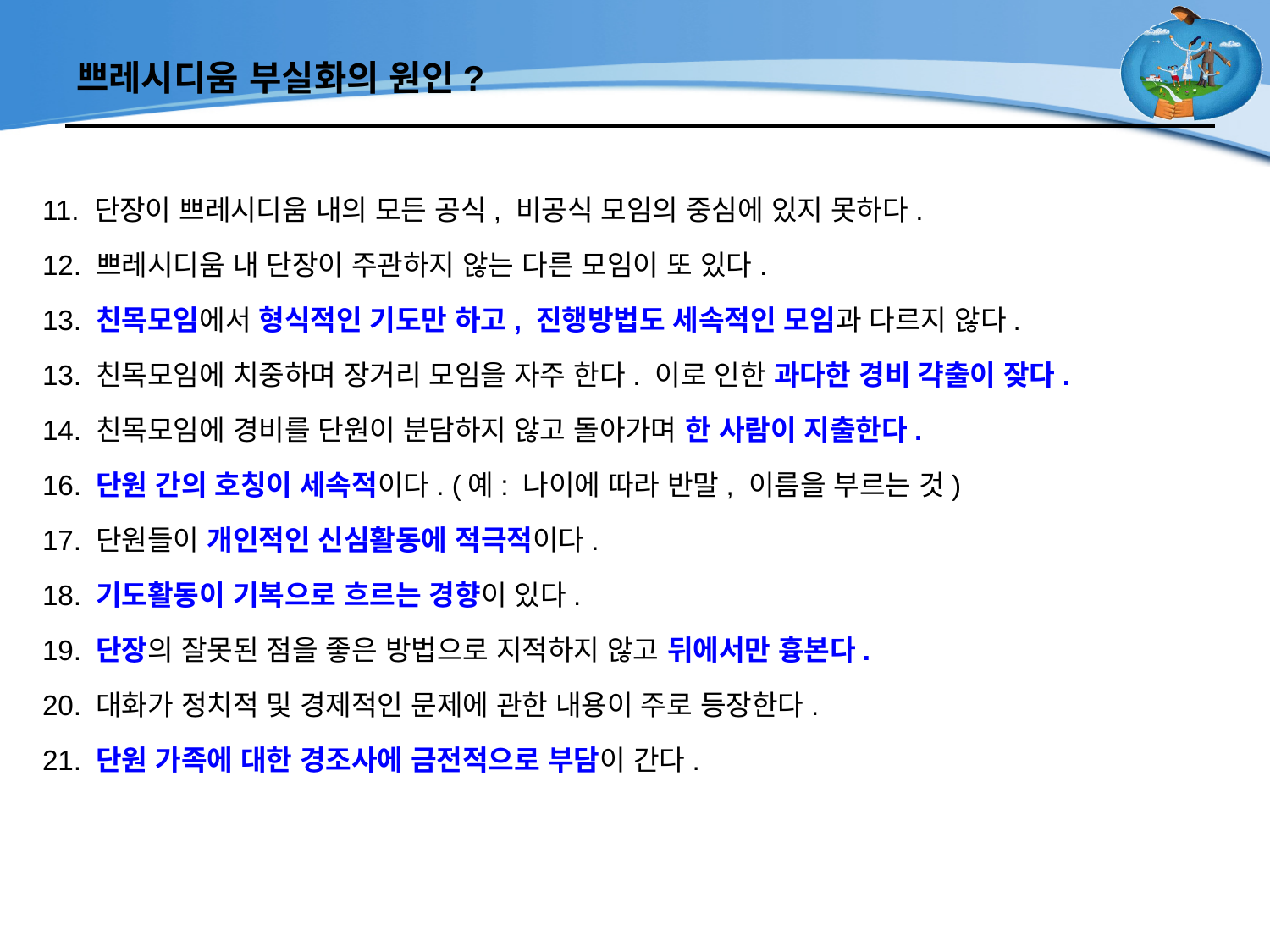

# 쁘레시디움 부실화의 원인?
11. 단장이 쁘레시디움 내의 모든 공식, 비공식 모임의 중심에 있지 못하다.
12. 쁘레시디움 내 단장이 주관하지 않는 다른 모임이 또 있다.
13. 친목모임에서 형식적인 기도만 하고, 진행방법도 세속적인 모임과 다르지 않다.
13. 친목모임에 치중하며 장거리 모임을 자주 한다. 이로 인한 과다한 경비 갹출이 잦다.
14. 친목모임에 경비를 단원이 분담하지 않고 돌아가며 한 사람이 지출한다.
16. 단원 간의 호칭이 세속적이다. (예: 나이에 따라 반말, 이름을 부르는 것)
17. 단원들이 개인적인 신심활동에 적극적이다.
18. 기도활동이 기복으로 흐르는 경향이 있다.
19. 단장의 잘못된 점을 좋은 방법으로 지적하지 않고 뒤에서만 흉본다.
20. 대화가 정치적 및 경제적인 문제에 관한 내용이 주로 등장한다.
21. 단원 가족에 대한 경조사에 금전적으로 부담이 간다.